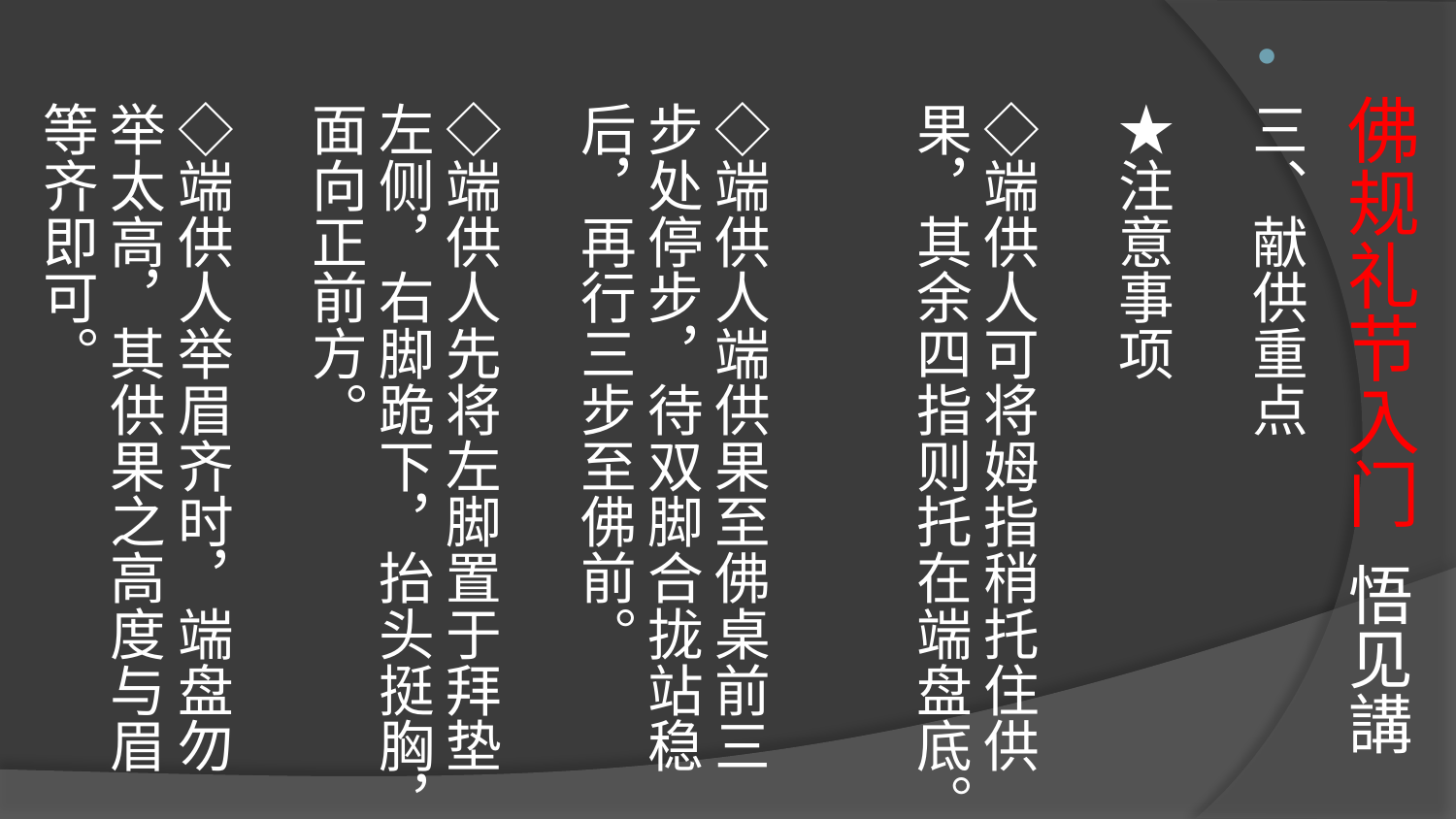

# 佛规礼节入门  悟见講
三、献供重点
★注意事项
◇端供人可将姆指稍托住供果，其余四指则托在端盘底。
◇端供人端供果至佛桌前三步处停步，待双脚合拢站稳后，再行三步至佛前。
◇端供人先将左脚置于拜垫左侧，右脚跪下，抬头挺胸，面向正前方。
◇端供人举眉齐时，端盘勿举太高，其供果之高度与眉等齐即可。